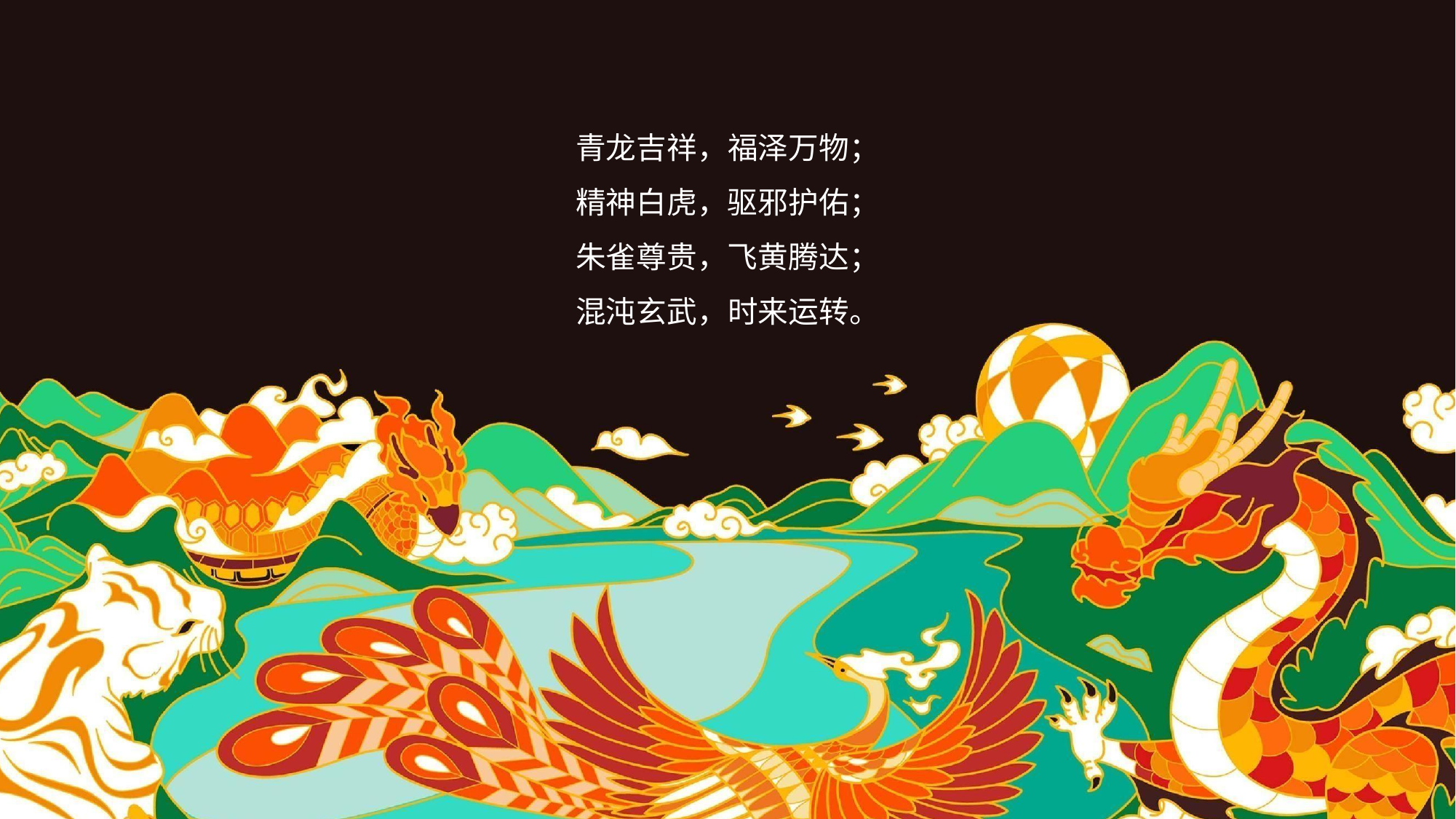

青龙吉祥，福泽万物；
精神白虎，驱邪护佑；
朱雀尊贵，飞黄腾达；
混沌玄武，时来运转。